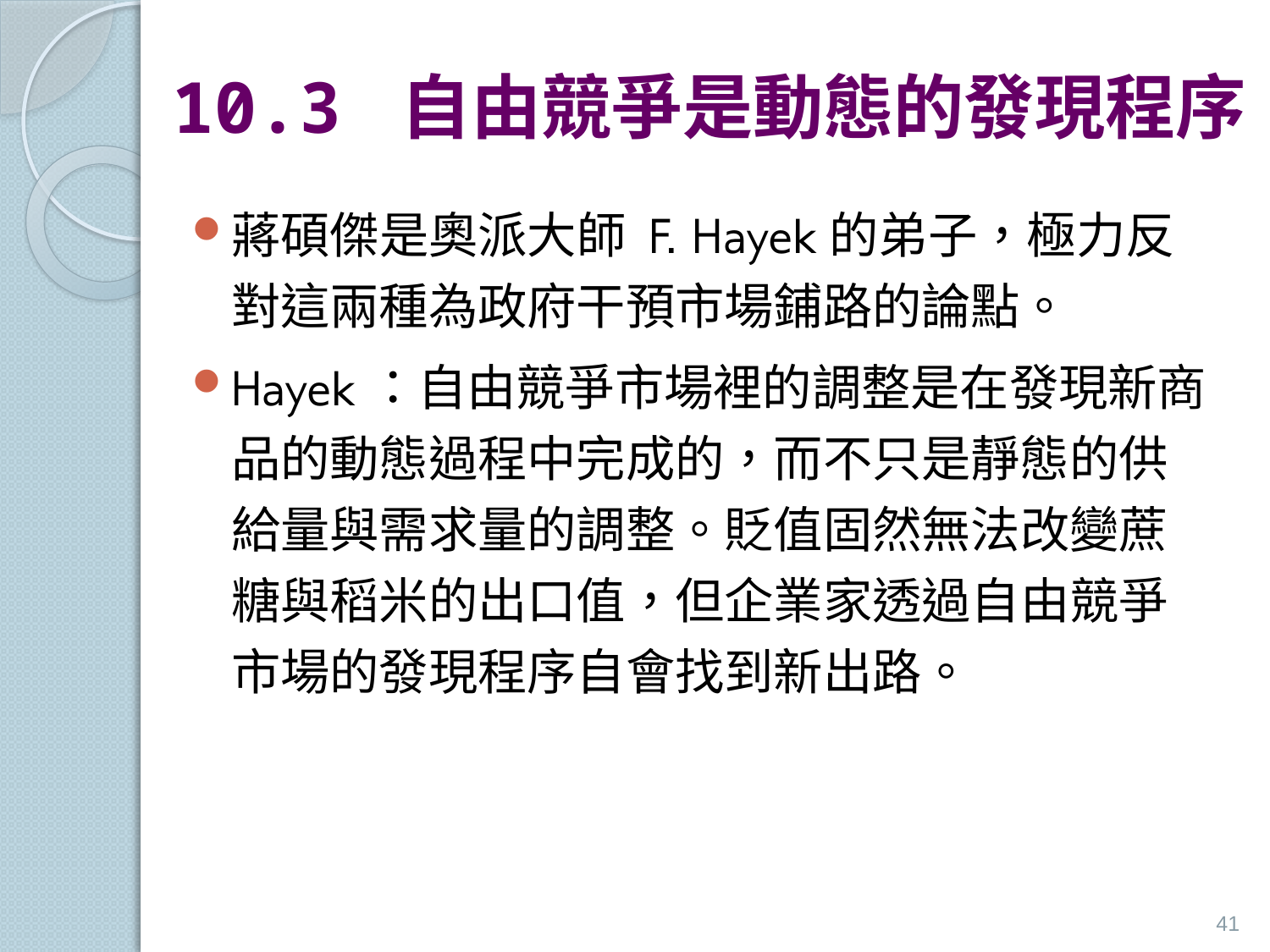

# 10.3 自由競爭是動態的發現程序
蔣碩傑是奧派大師 F. Hayek的弟子，極力反對這兩種為政府干預市場鋪路的論點。
Hayek：自由競爭市場裡的調整是在發現新商品的動態過程中完成的，而不只是靜態的供給量與需求量的調整。貶值固然無法改變蔗糖與稻米的出口值，但企業家透過自由競爭市場的發現程序自會找到新出路。
41